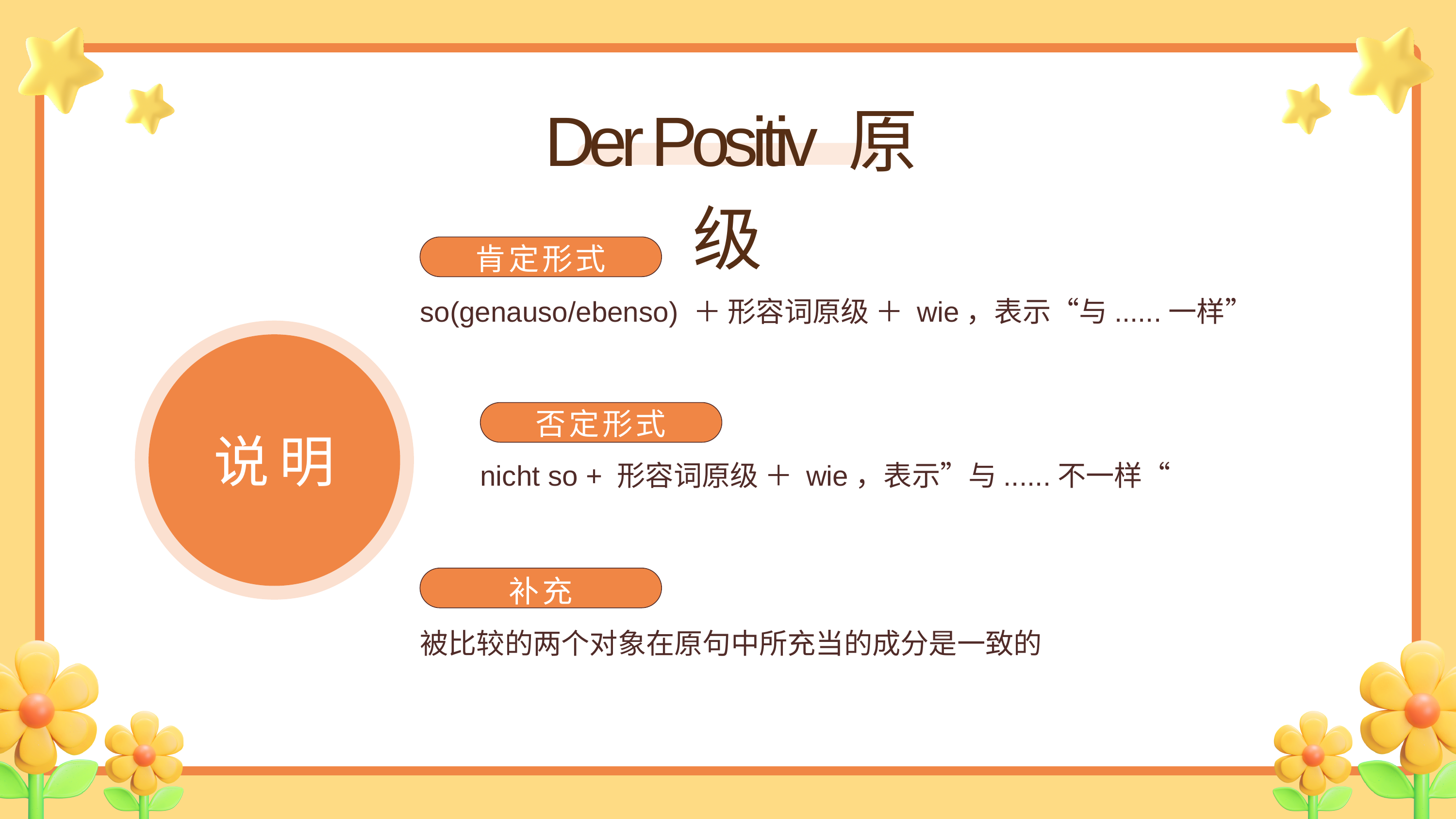

Der Positiv 原级

肯定形式

so(genauso/ebenso) ＋ 形容词原级 ＋ wie，表示“与......一样”

否定形式

说明
nicht so + 形容词原级 ＋ wie，表示”与......不一样“
补充

被比较的两个对象在原句中所充当的成分是一致的